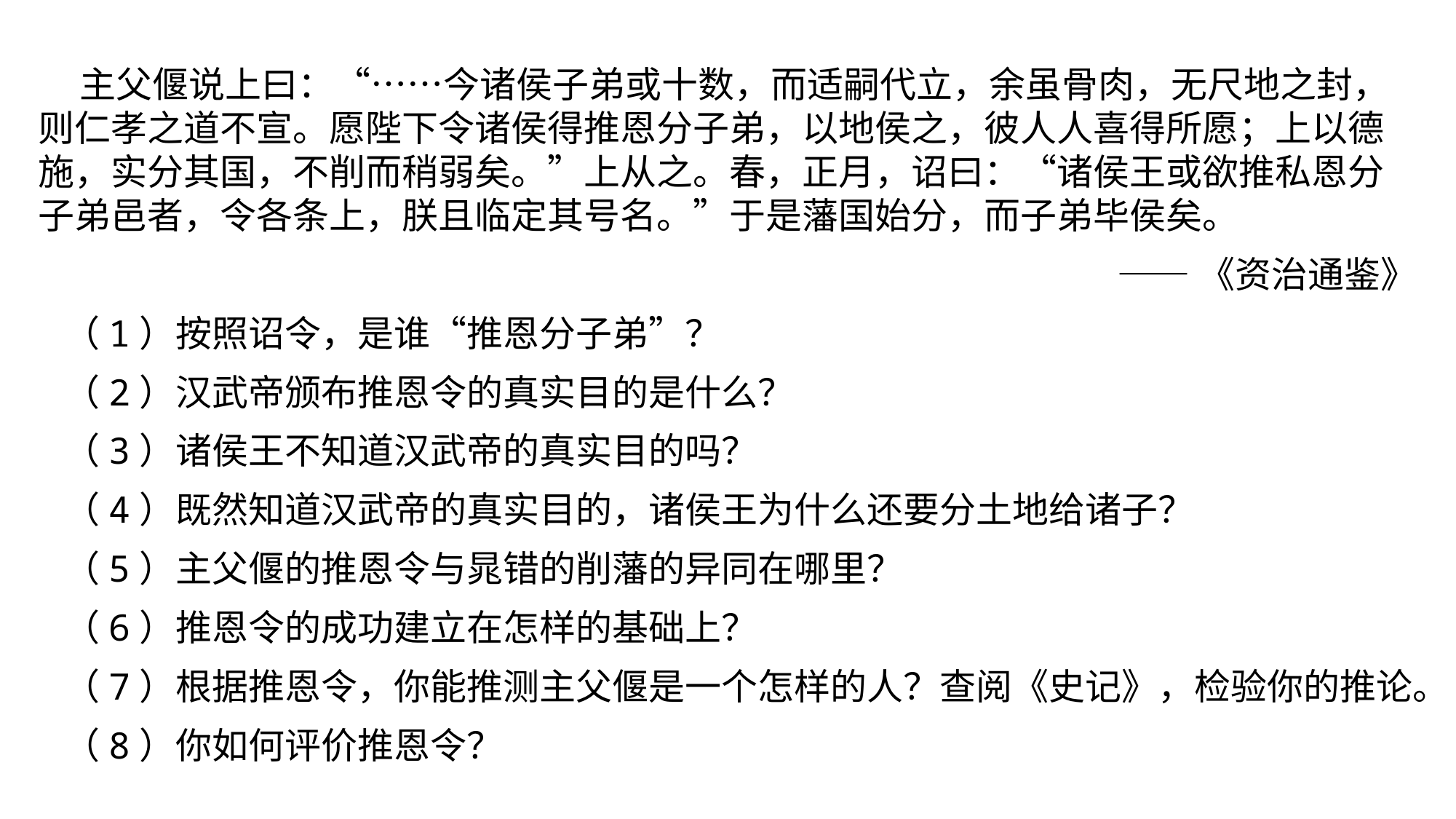

主父偃说上曰：“……今诸侯子弟或十数，而适嗣代立，余虽骨肉，无尺地之封，则仁孝之道不宣。愿陛下令诸侯得推恩分子弟，以地侯之，彼人人喜得所愿；上以德施，实分其国，不削而稍弱矣。”上从之。春，正月，诏曰：“诸侯王或欲推私恩分子弟邑者，令各条上，朕且临定其号名。”于是藩国始分，而子弟毕侯矣。
——《资治通鉴》
  （1）按照诏令，是谁“推恩分子弟”？
  （2）汉武帝颁布推恩令的真实目的是什么？
  （3）诸侯王不知道汉武帝的真实目的吗？
  （4）既然知道汉武帝的真实目的，诸侯王为什么还要分土地给诸子？
  （5）主父偃的推恩令与晁错的削藩的异同在哪里？
  （6）推恩令的成功建立在怎样的基础上？
  （7）根据推恩令，你能推测主父偃是一个怎样的人？查阅《史记》，检验你的推论。
  （8）你如何评价推恩令？